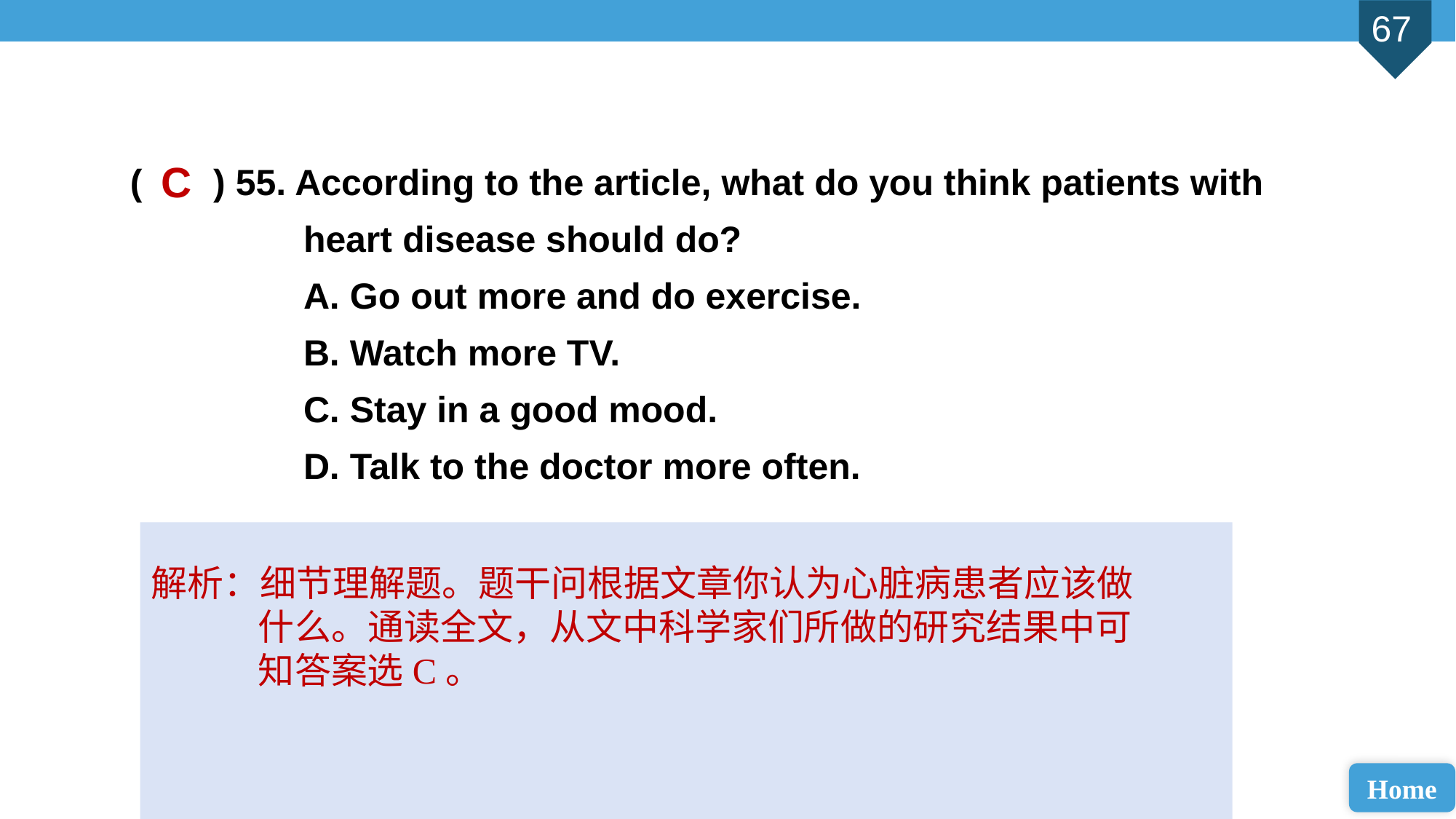

(       ) 55. According to the article, what do you think patients with
                 heart disease should do?
                 A. Go out more and do exercise.
                 B. Watch more TV.
                 C. Stay in a good mood.
                 D. Talk to the doctor more often.
C

解析：细节理解题。题干问根据文章你认为心脏病患者应该做什么。通读全文，从文中科学家们所做的研究结果中可知答案选C。